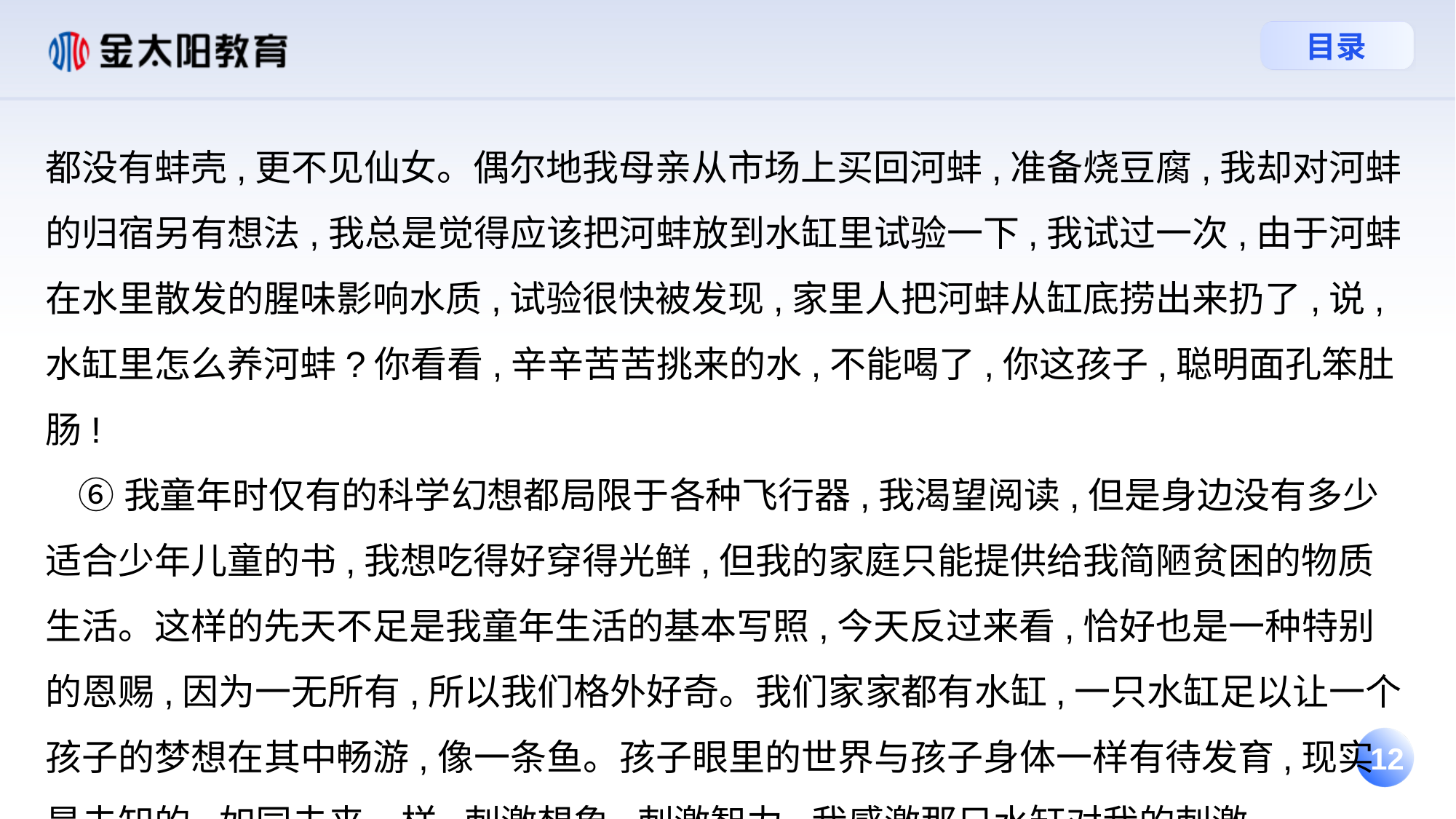

都没有蚌壳,更不见仙女。偶尔地我母亲从市场上买回河蚌,准备烧豆腐,我却对河蚌的归宿另有想法,我总是觉得应该把河蚌放到水缸里试验一下,我试过一次,由于河蚌在水里散发的腥味影响水质,试验很快被发现,家里人把河蚌从缸底捞出来扔了,说,水缸里怎么养河蚌?你看看,辛辛苦苦挑来的水,不能喝了,你这孩子,聪明面孔笨肚肠!
    ⑥我童年时仅有的科学幻想都局限于各种飞行器,我渴望阅读,但是身边没有多少适合少年儿童的书,我想吃得好穿得光鲜,但我的家庭只能提供给我简陋贫困的物质生活。这样的先天不足是我童年生活的基本写照,今天反过来看,恰好也是一种特别的恩赐,因为一无所有,所以我们格外好奇。我们家家都有水缸,一只水缸足以让一个孩子的梦想在其中畅游,像一条鱼。孩子眼里的世界与孩子身体一样有待发育,现实是未知的,如同未来一样,刺激想象,刺激智力,我感激那只水缸对我的刺激。